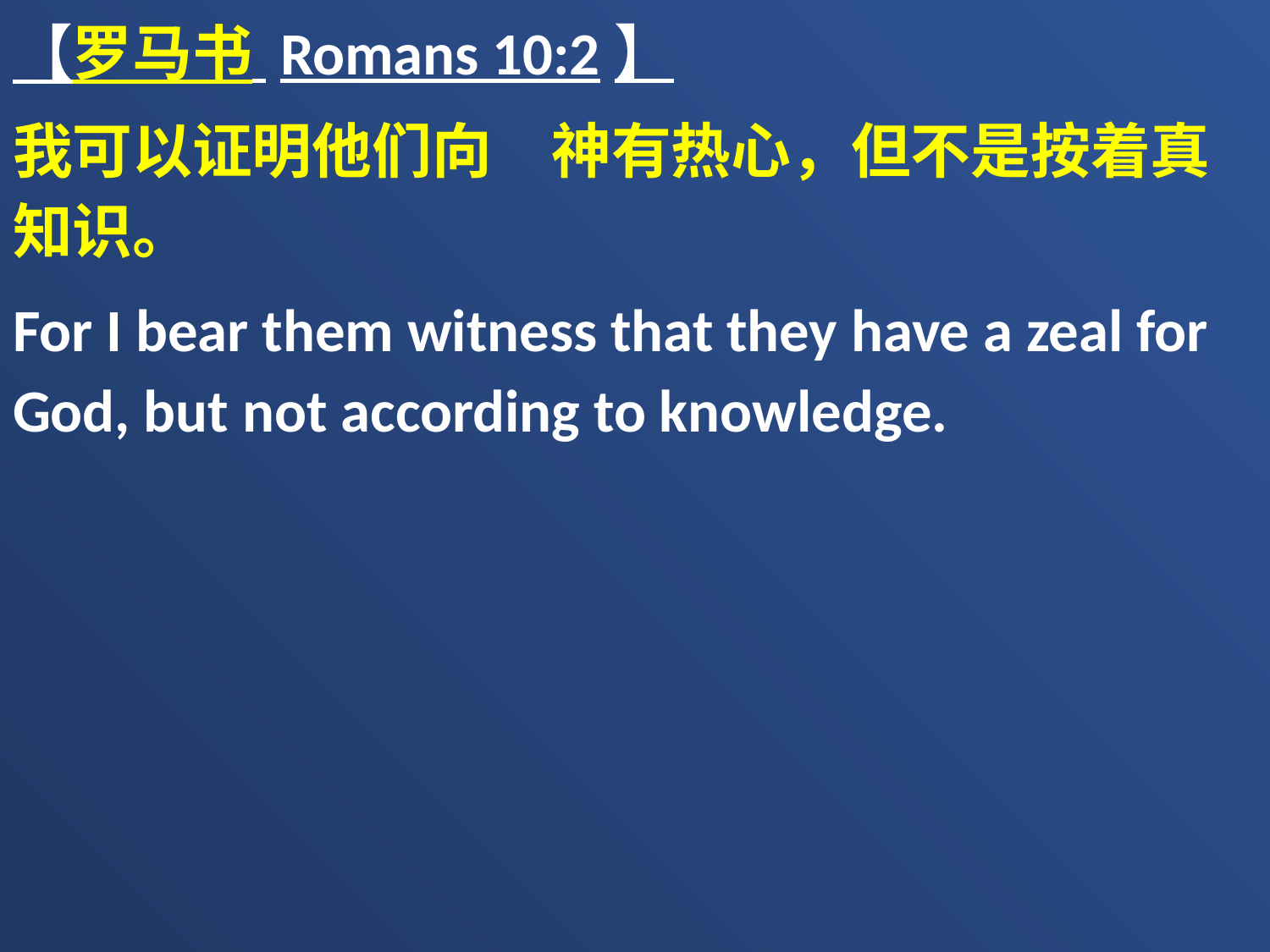

【罗马书 Romans 10:2】
我可以证明他们向　神有热心，但不是按着真知识。
For I bear them witness that they have a zeal for God, but not according to knowledge.